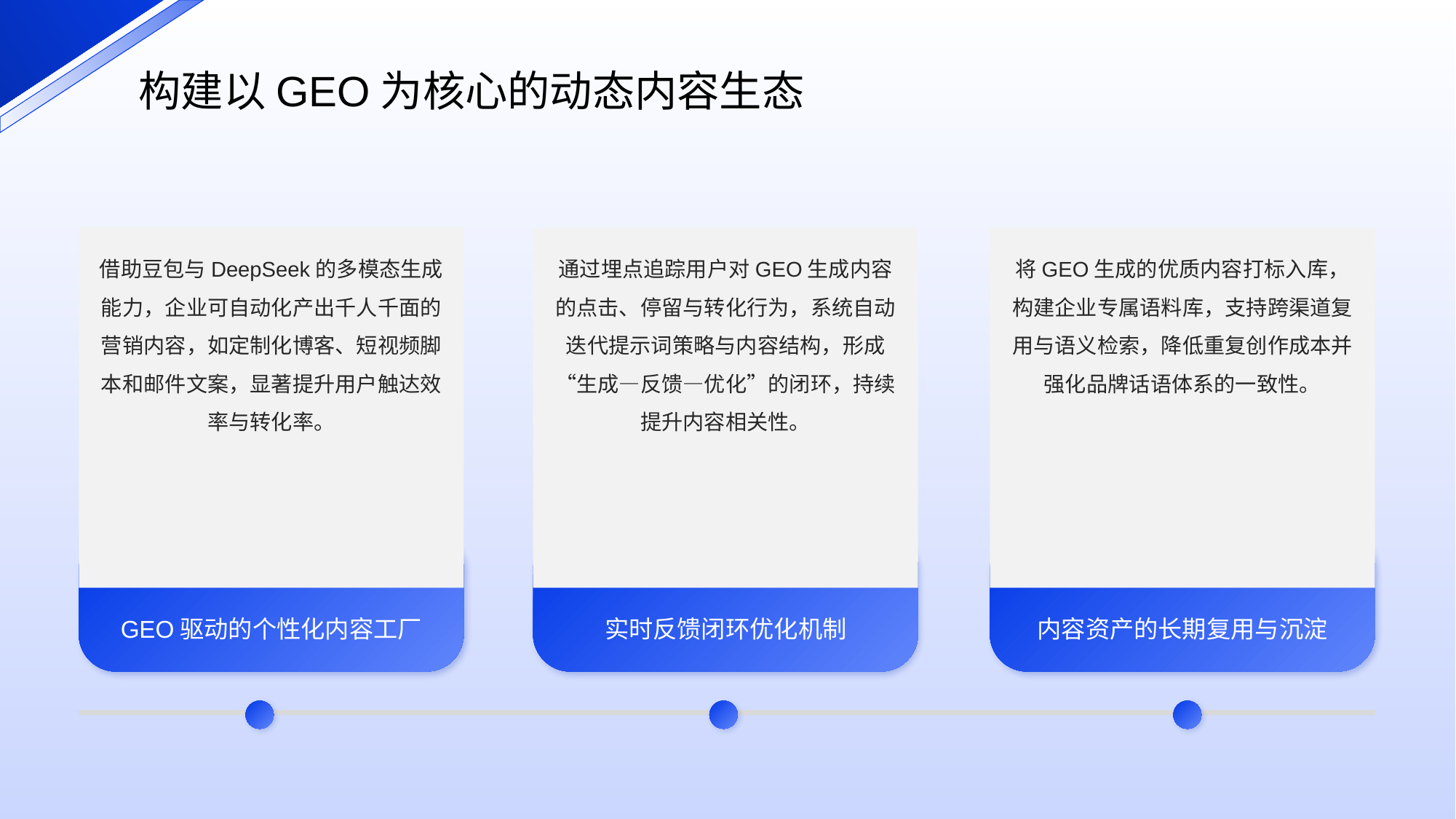

构建以GEO为核心的动态内容生态

借助豆包与DeepSeek的多模态生成能力，企业可自动化产出千人千面的营销内容，如定制化博客、短视频脚本和邮件文案，显著提升用户触达效率与转化率。
通过埋点追踪用户对GEO生成内容的点击、停留与转化行为，系统自动迭代提示词策略与内容结构，形成“生成—反馈—优化”的闭环，持续提升内容相关性。
将GEO生成的优质内容打标入库，构建企业专属语料库，支持跨渠道复用与语义检索，降低重复创作成本并强化品牌话语体系的一致性。

GEO驱动的个性化内容工厂
实时反馈闭环优化机制
内容资产的长期复用与沉淀